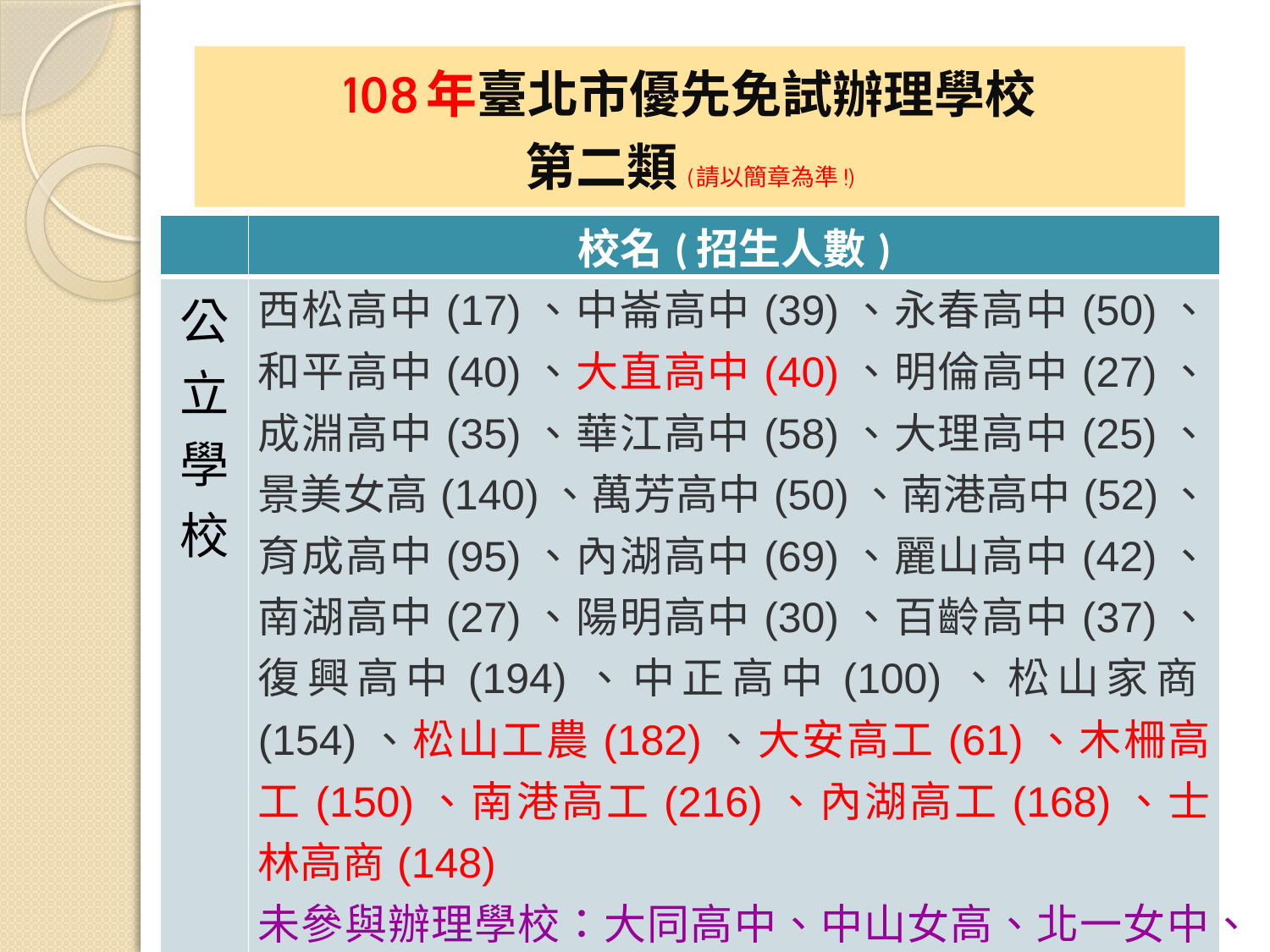

#
108年臺北市優先免試辦理學校
第二類(請以簡章為準!)

|  | 校名(招生人數) |
| --- | --- |
| 公立學校 | 西松高中(17)、中崙高中(39)、永春高中(50)、和平高中(40)、大直高中(40)、明倫高中(27)、成淵高中(35)、華江高中(58)、大理高中(25)、景美女高(140)、萬芳高中(50)、南港高中(52)、育成高中(95)、內湖高中(69)、麗山高中(42)、南湖高中(27)、陽明高中(30)、百齡高中(37)、復興高中(194)、中正高中(100)、松山家商(154)、松山工農(182)、大安高工(61)、木柵高工(150)、南港高工(216)、內湖高工(168)、士林高商(148) 未參與辦理學校：大同高中、中山女高、北一女中、成功高中、松山高中、建國中學、國立學校（師大附中、政大附中） |